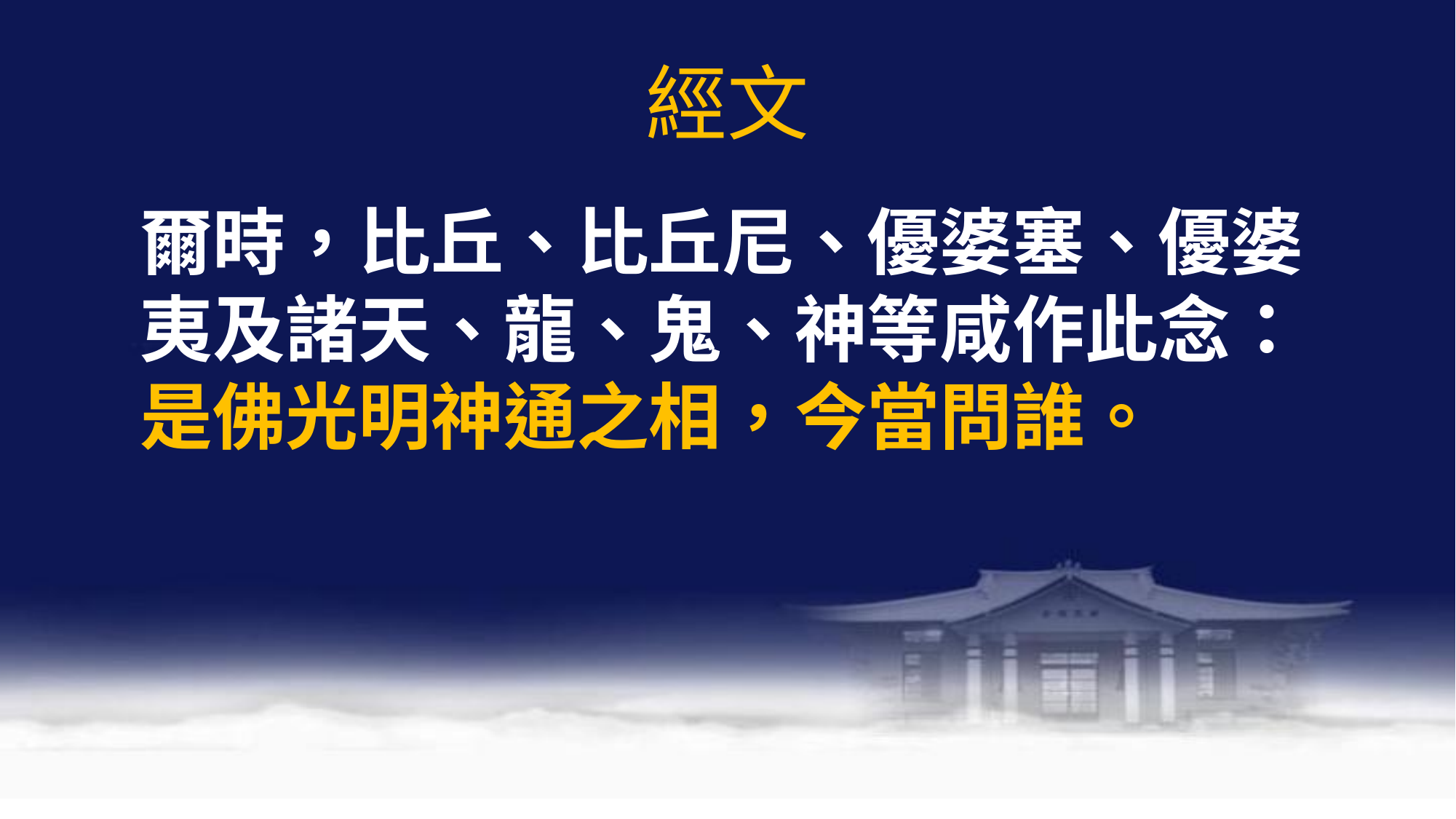

# 經文
爾時，比丘、比丘尼、優婆塞、優婆夷及諸天、龍、鬼、神等咸作此念：是佛光明神通之相，今當問誰。